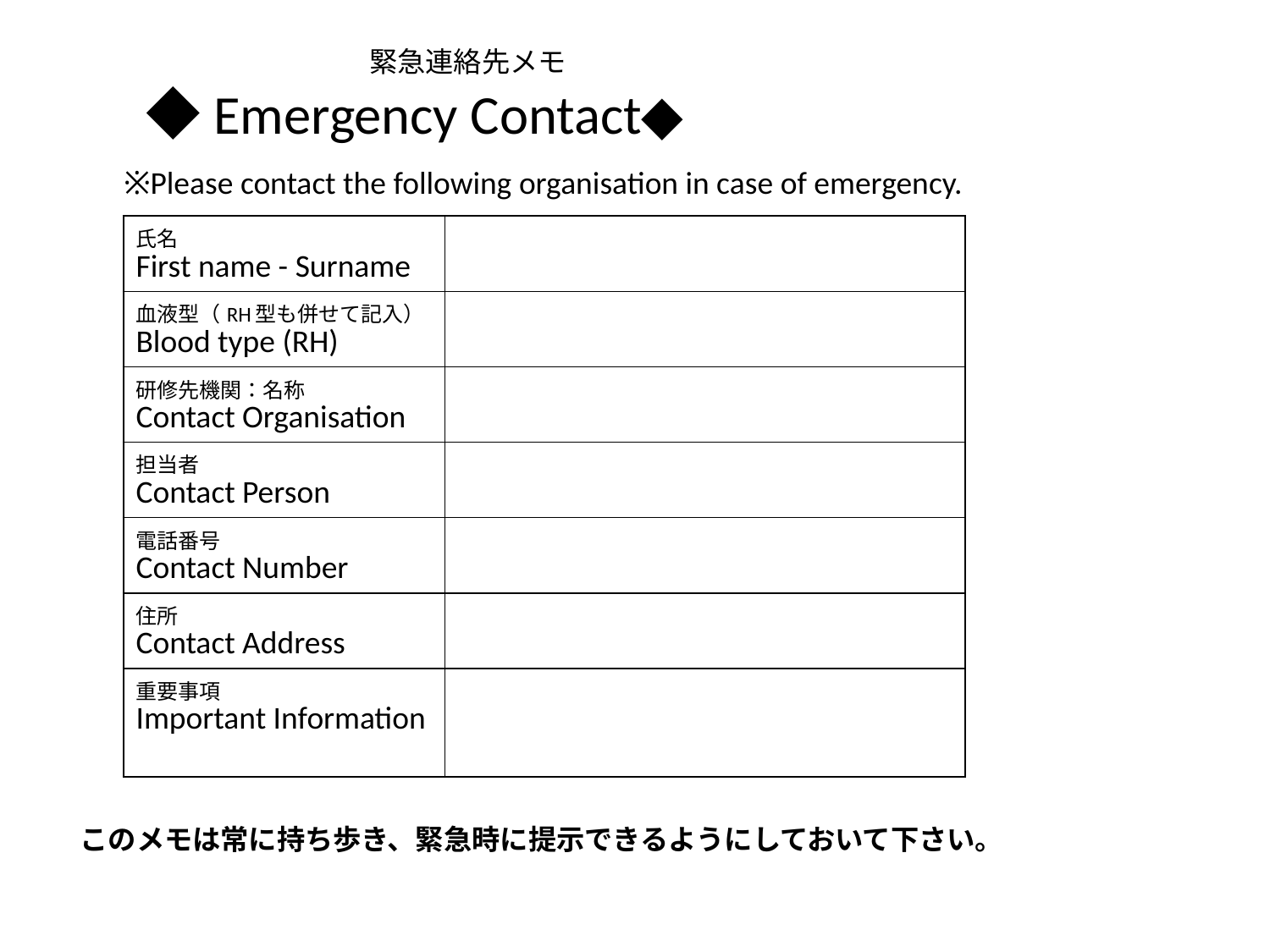

# 緊急連絡先メモ ◆Emergency Contact◆
※Please contact the following organisation in case of emergency.
| 氏名 First name - Surname |  |
| --- | --- |
| 血液型（RH型も併せて記入） Blood type (RH) |  |
| 研修先機関：名称 Contact Organisation |  |
| 担当者 Contact Person |  |
| 電話番号 Contact Number |  |
| 住所 Contact Address |  |
| 重要事項 Important Information |  |
このメモは常に持ち歩き、緊急時に提示できるようにしておいて下さい。